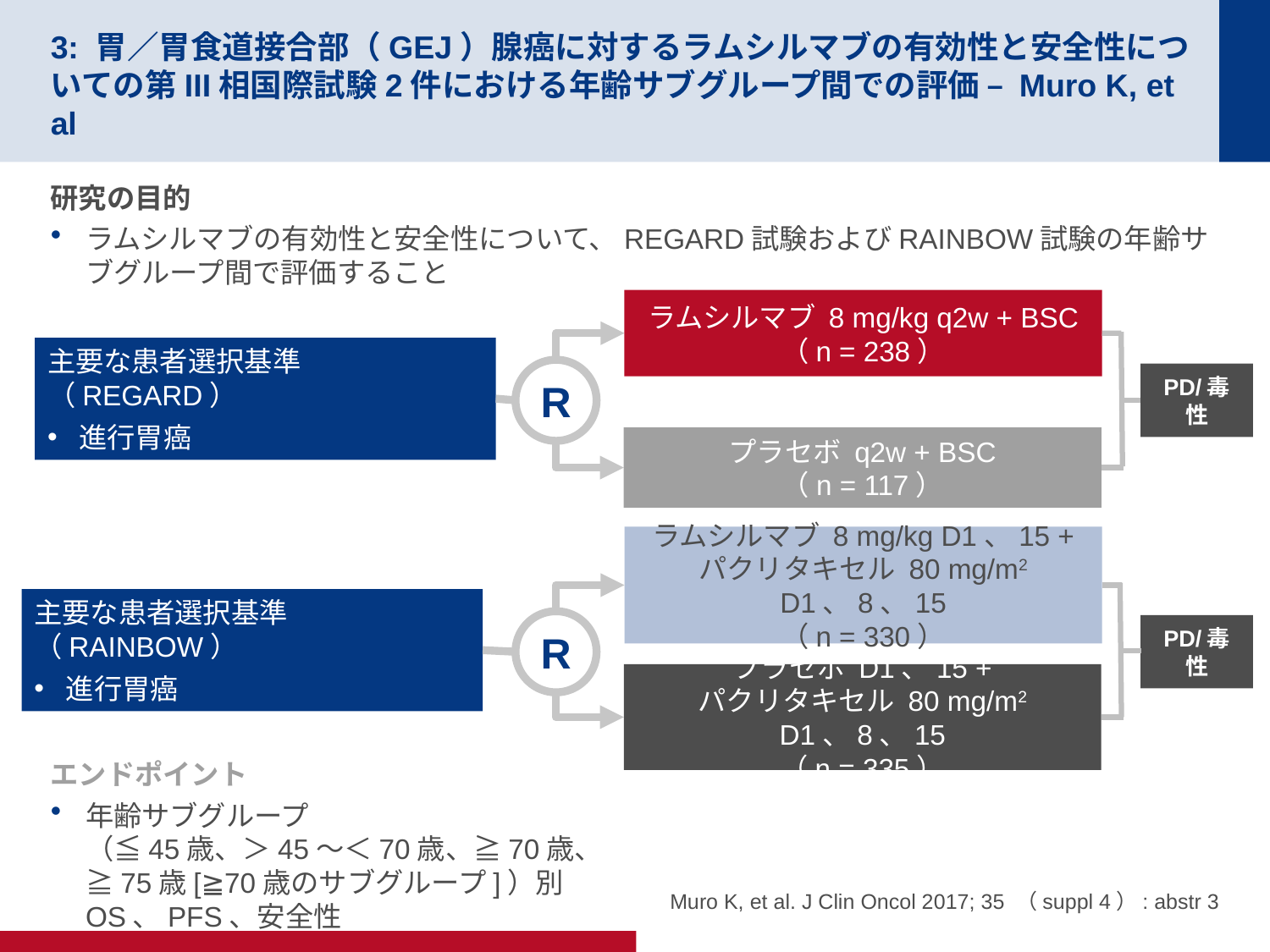

# 3: 胃／胃食道接合部（GEJ）腺癌に対するラムシルマブの有効性と安全性についての第III相国際試験2件における年齢サブグループ間での評価 – Muro K, et al
研究の目的
ラムシルマブの有効性と安全性について、REGARD試験およびRAINBOW試験の年齢サブグループ間で評価すること
ラムシルマブ 8 mg/kg q2w + BSC
（n = 238）
主要な患者選択基準
（REGARD）
進行胃癌
R
PD/毒性
プラセボ q2w + BSC
（n = 117）
ラムシルマブ 8 mg/kg D1、15 + パクリタキセル 80 mg/m2 D1、8、15
（n = 330）
主要な患者選択基準
（RAINBOW）
進行胃癌
R
PD/毒性
プラセボ D1、15 +
パクリタキセル 80 mg/m2 D1、8、15
（n = 335）
エンドポイント
年齢サブグループ
（≦45歳、＞45～＜70歳、≧70歳、≧75歳[≧70歳のサブグループ]）別OS、PFS、安全性

Muro K, et al. J Clin Oncol 2017; 35 （suppl 4）: abstr 3